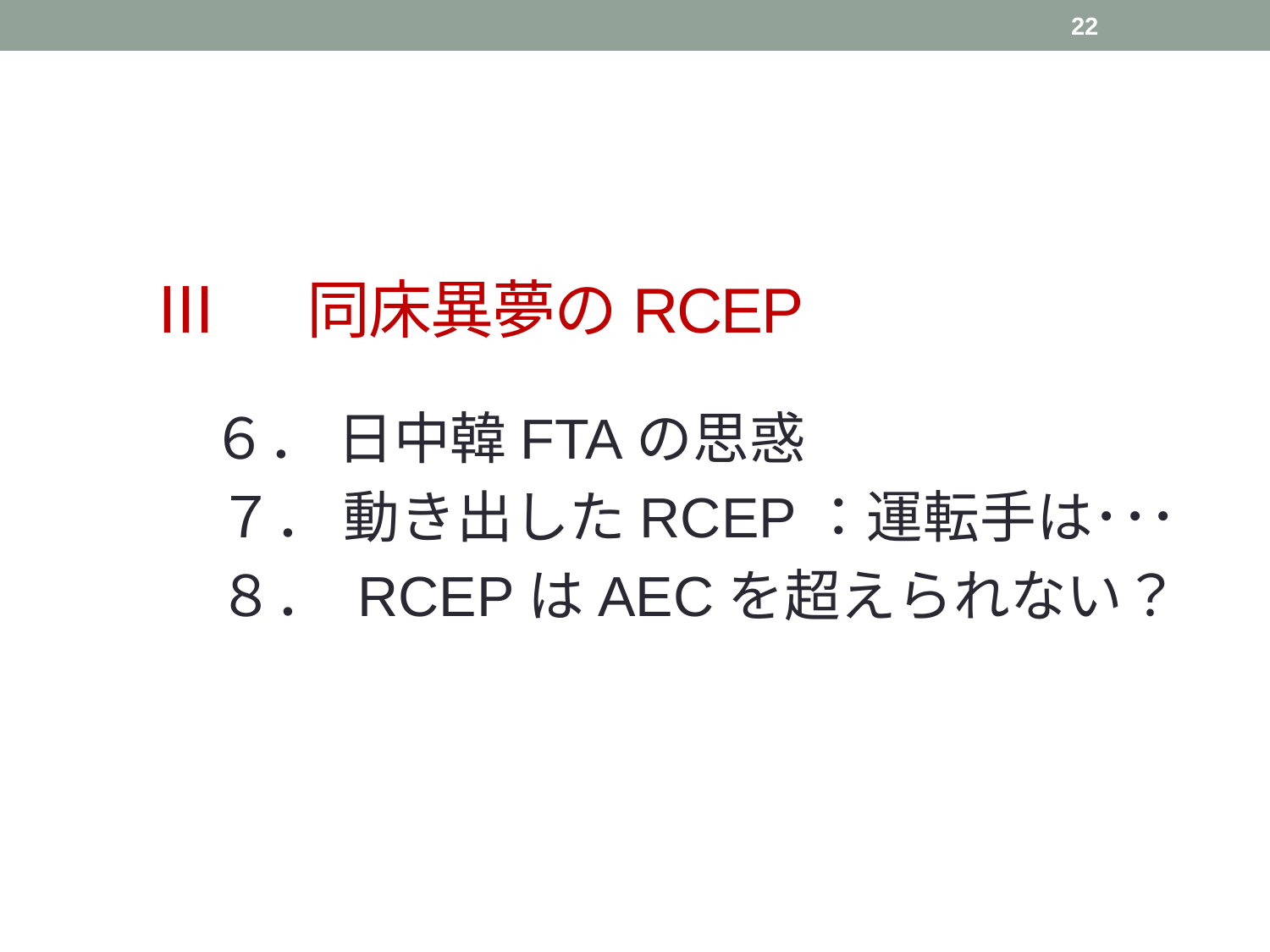

22
# Ⅲ　 同床異夢のRCEP
             ６． 日中韓FTAの思惑
          ７． 動き出したRCEP：運転手は･･･
          ８． RCEPはAECを超えられない？